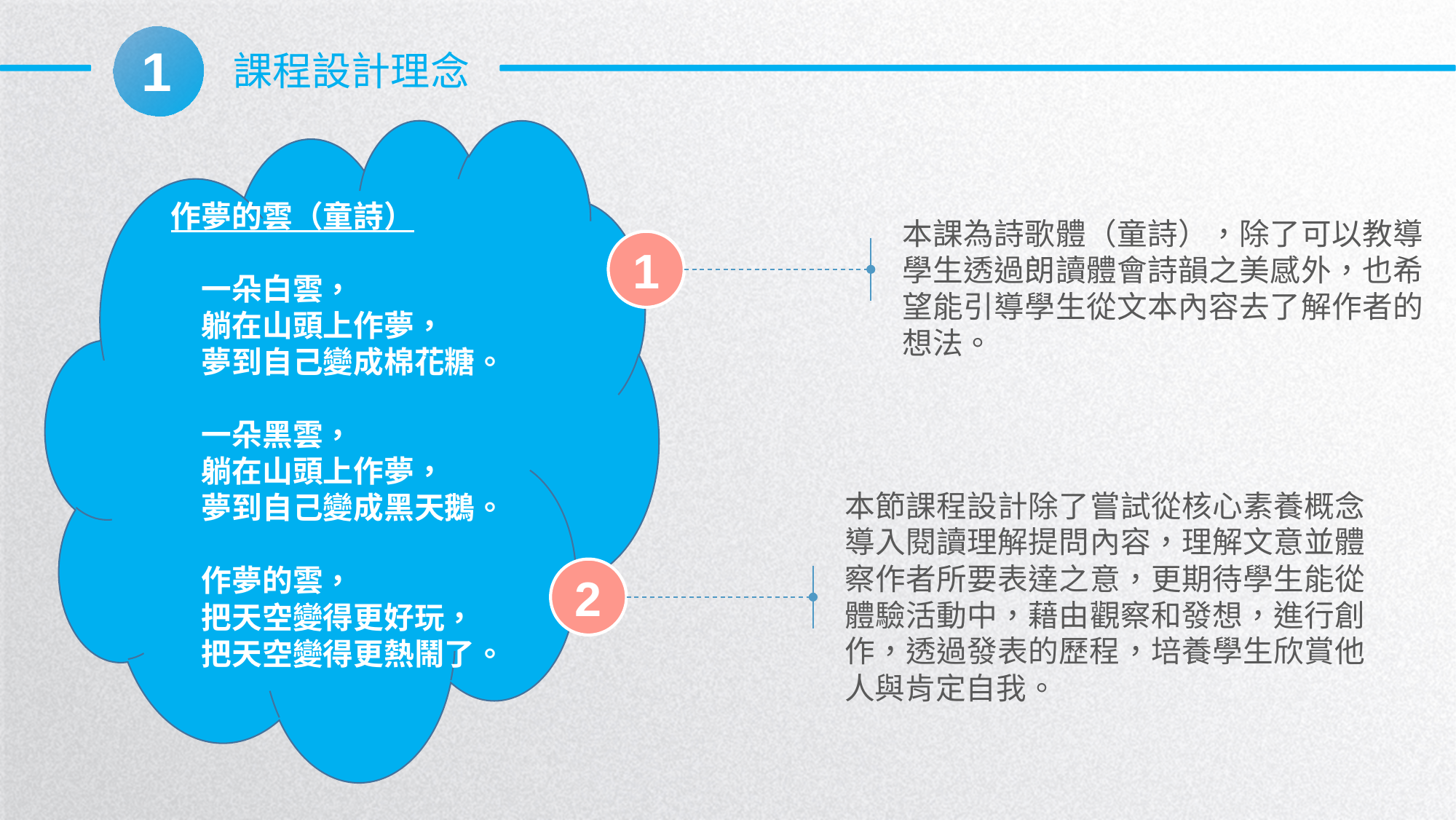

1
課程設計理念

　作夢的雲（童詩）

　　一朵白雲，
　　躺在山頭上作夢，
　　夢到自己變成棉花糖。

　　一朵黑雲，
　　躺在山頭上作夢，
　　夢到自己變成黑天鵝。

　　作夢的雲，
　　把天空變得更好玩，
　　把天空變得更熱鬧了。
本課為詩歌體（童詩），除了可以教導學生透過朗讀體會詩韻之美感外，也希望能引導學生從文本內容去了解作者的想法。
1
本節課程設計除了嘗試從核心素養概念導入閱讀理解提問內容，理解文意並體察作者所要表達之意，更期待學生能從體驗活動中，藉由觀察和發想，進行創作，透過發表的歷程，培養學生欣賞他人與肯定自我。
2